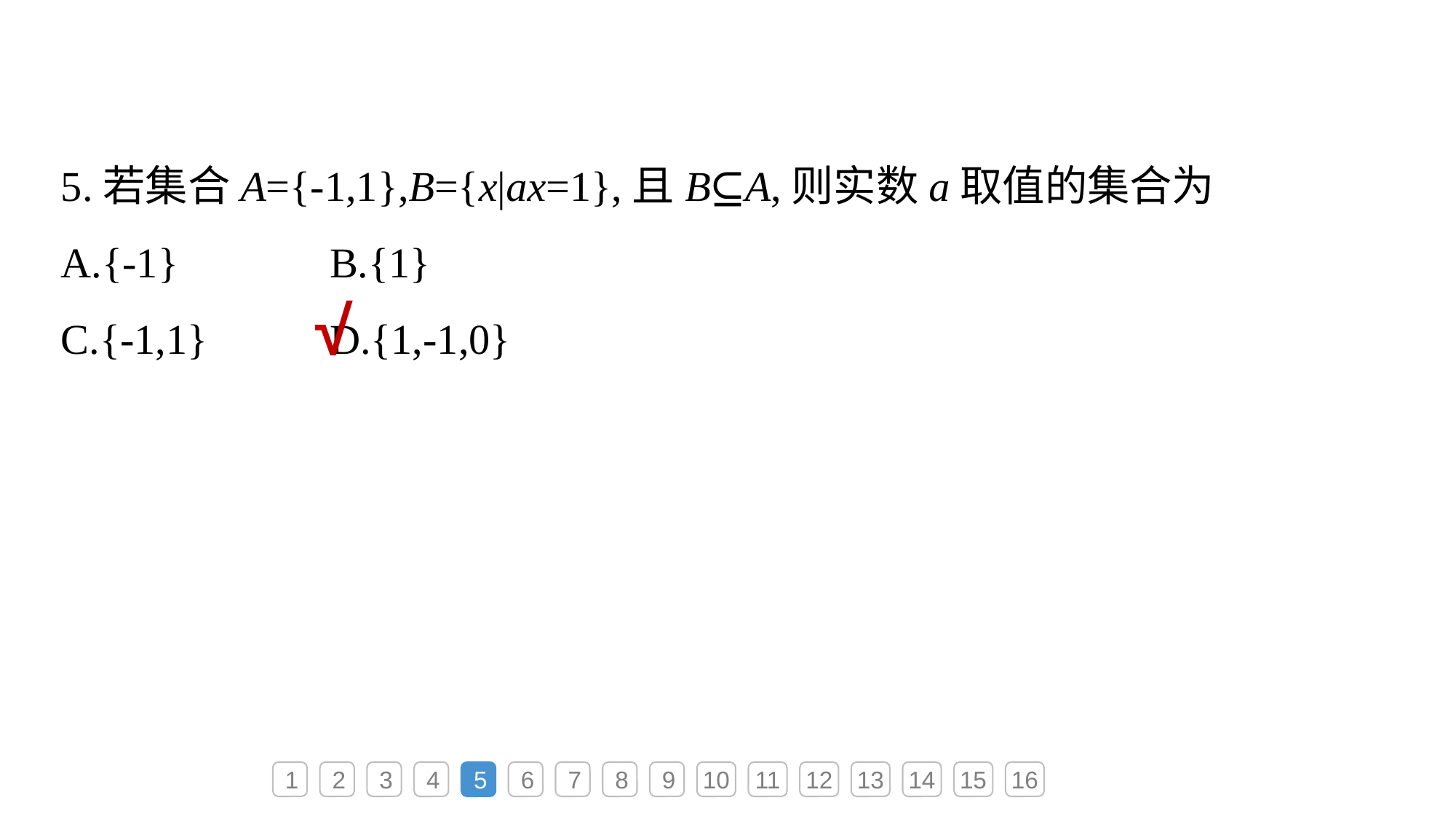

5.若集合A={-1,1},B={x|ax=1},且B⊆A,则实数a取值的集合为
A.{-1}	B.{1}
C.{-1,1}	D.{1,-1,0}
√
1
2
3
4
5
6
7
8
9
10
11
12
13
14
15
16